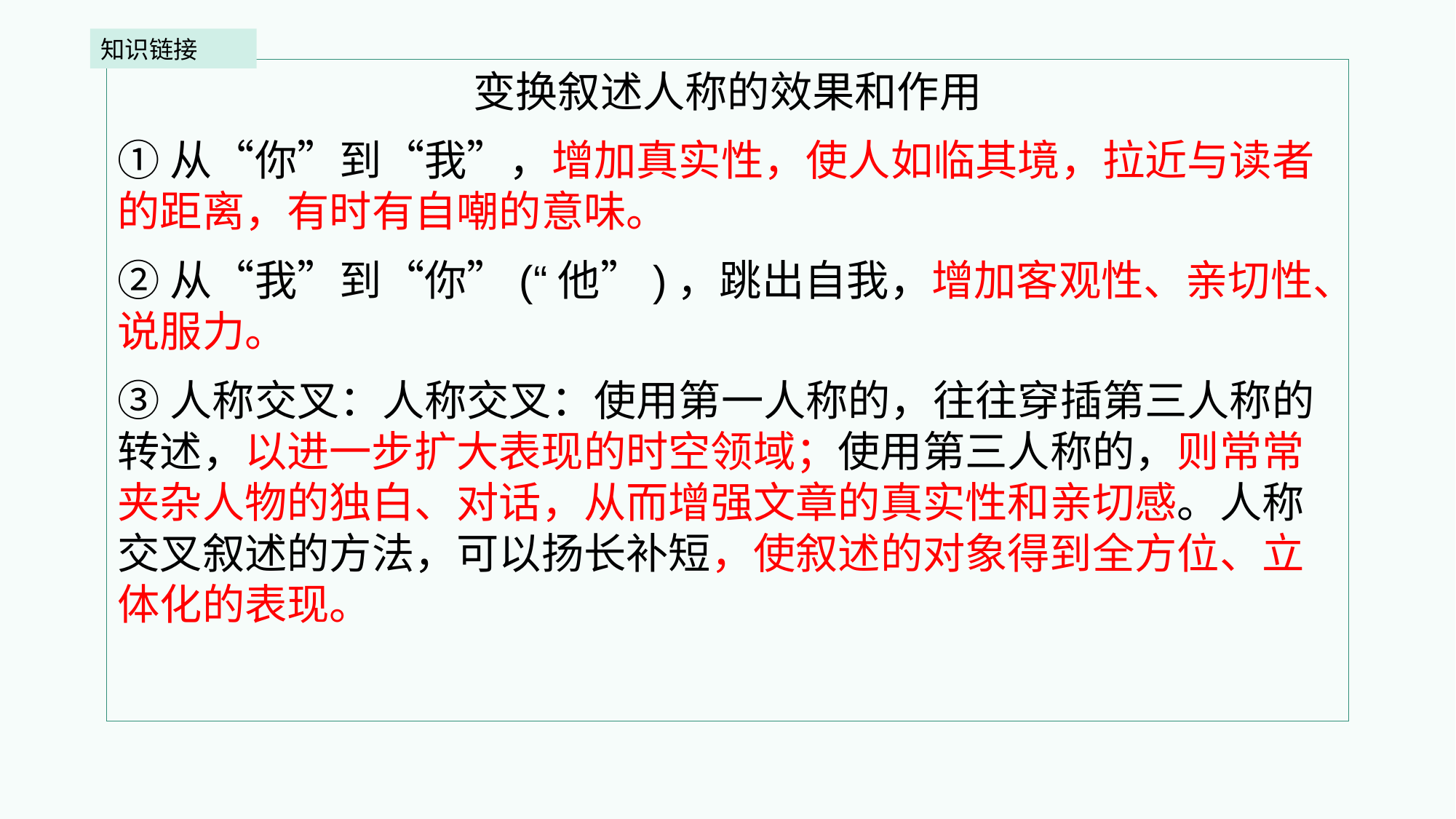

知识链接
变换叙述人称的效果和作用
①从“你”到“我”，增加真实性，使人如临其境，拉近与读者的距离，有时有自嘲的意味。
②从“我”到“你”(“他”)，跳出自我，增加客观性、亲切性、说服力。
③人称交叉：人称交叉：使用第一人称的，往往穿插第三人称的转述，以进一步扩大表现的时空领域；使用第三人称的，则常常夹杂人物的独白、对话，从而增强文章的真实性和亲切感。人称交叉叙述的方法，可以扬长补短，使叙述的对象得到全方位、立体化的表现。